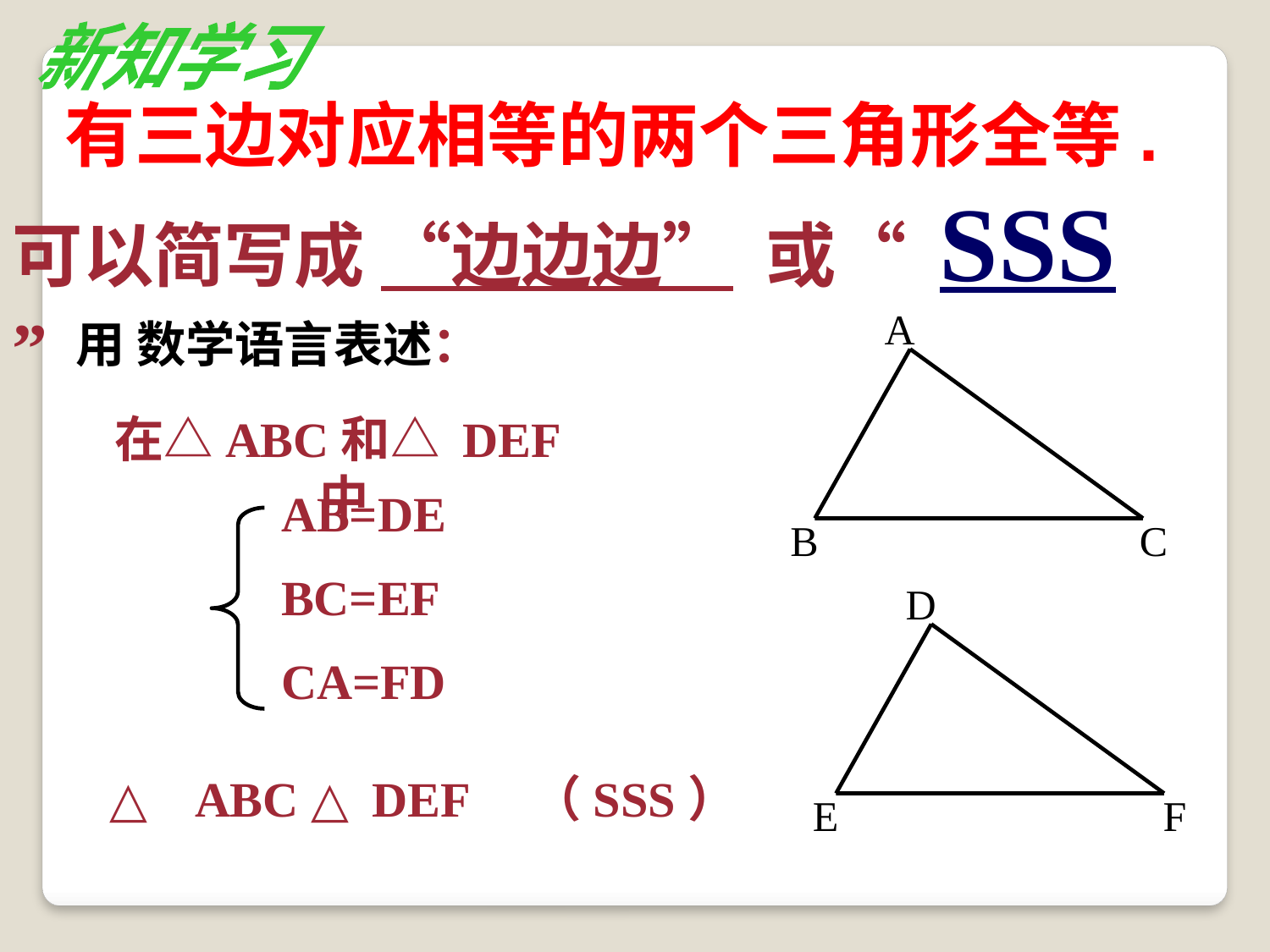

新知学习
   有三边对应相等的两个三角形全等.
可以简写成 “边边边”  或“ SSS ”
A

B
C

用 数学语言表述：
在△ABC和△ DEF中
               AB=DE
               BC=EF
               CA=FD

D

E
F

∴ △ABC ≌△ DEF（SSS）